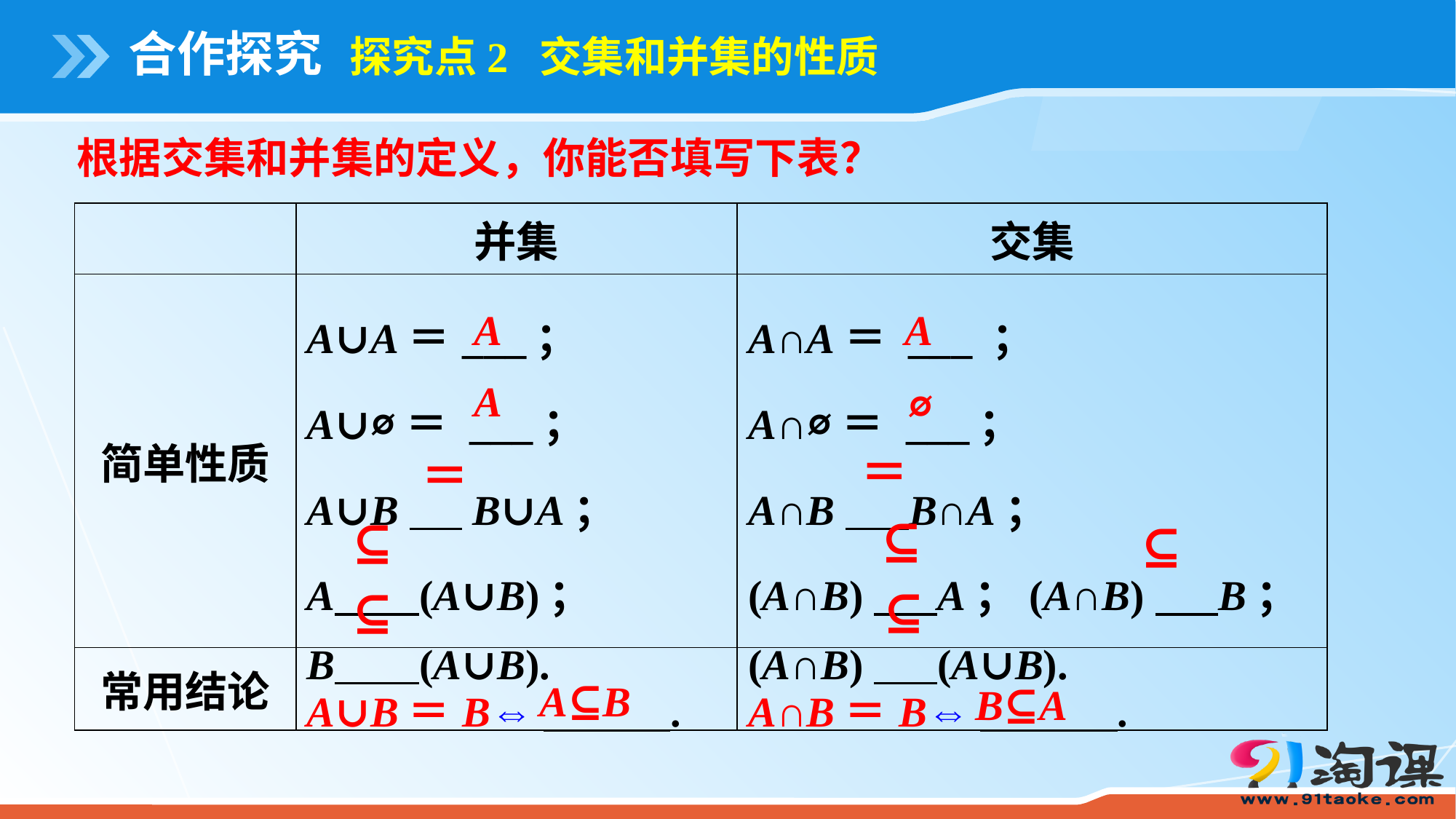

合作探究
探究点2  交集和并集的性质
根据交集和并集的定义，你能否填写下表？
|  | 并集 | 交集 |
| --- | --- | --- |
| 简单性质 | A∪A＝\_\_\_； A∪∅＝ \_\_\_； A∪B B∪A； A (A∪B)； B (A∪B). | A∩A＝ \_\_\_ ； A∩∅＝ \_\_\_； A∩B B∩A； (A∩B) A；(A∩B) B； (A∩B) (A∪B). |
| 常用结论 | A∪B＝B⇔ . | A∩B＝B⇔ . |
A
A
A
∅
＝
＝
⊆
⊆
⊆
⊆
⊆
A⊆B
B⊆A